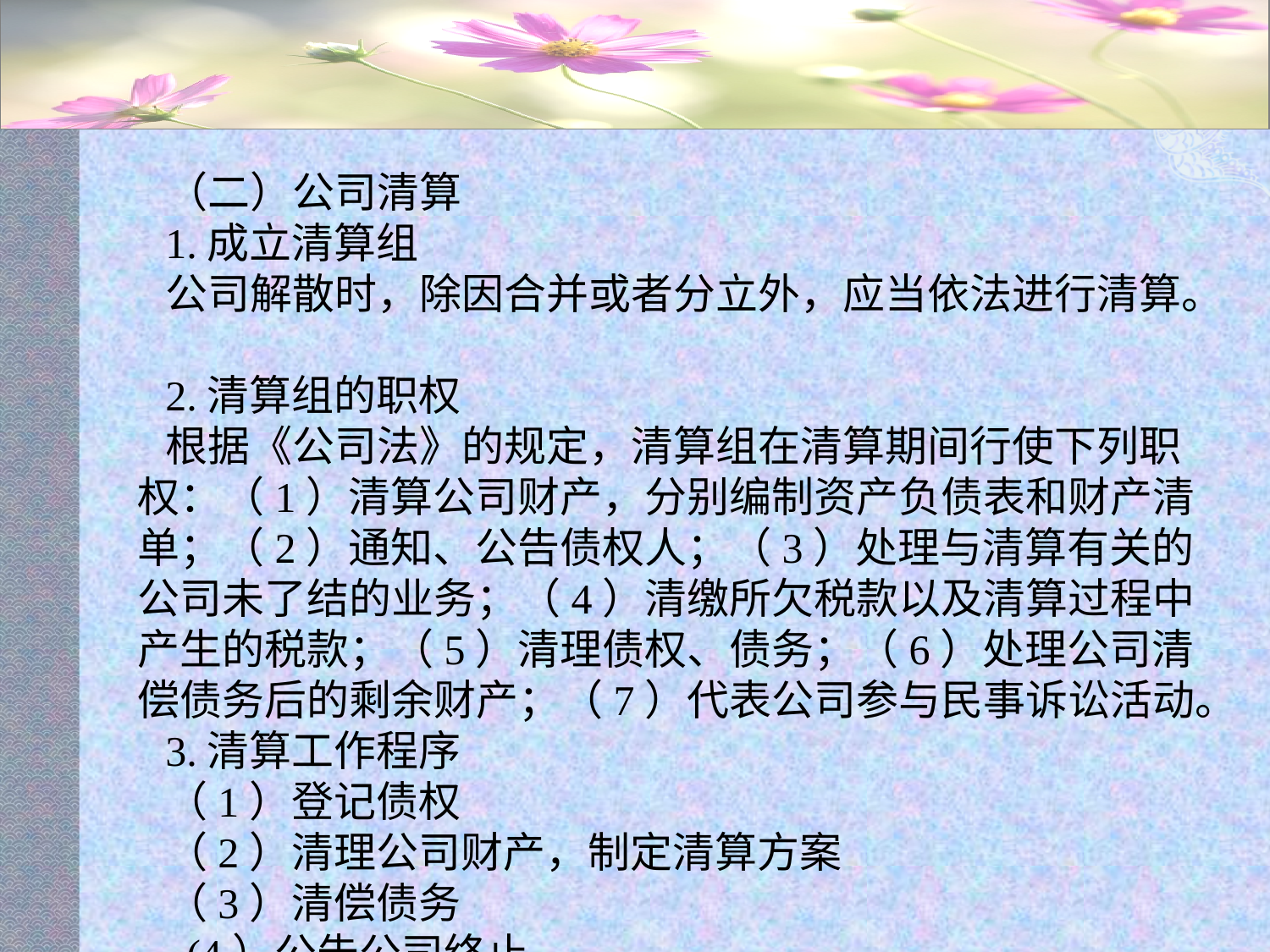

#
（二）公司清算
1.成立清算组
公司解散时，除因合并或者分立外，应当依法进行清算。
2.清算组的职权
根据《公司法》的规定，清算组在清算期间行使下列职权：（1）清算公司财产，分别编制资产负债表和财产清单；（2）通知、公告债权人；（3）处理与清算有关的公司未了结的业务；（4）清缴所欠税款以及清算过程中产生的税款；（5）清理债权、债务；（6）处理公司清偿债务后的剩余财产；（7）代表公司参与民事诉讼活动。
3.清算工作程序
（1）登记债权
（2）清理公司财产，制定清算方案
（3）清偿债务
  (4）公告公司终止。